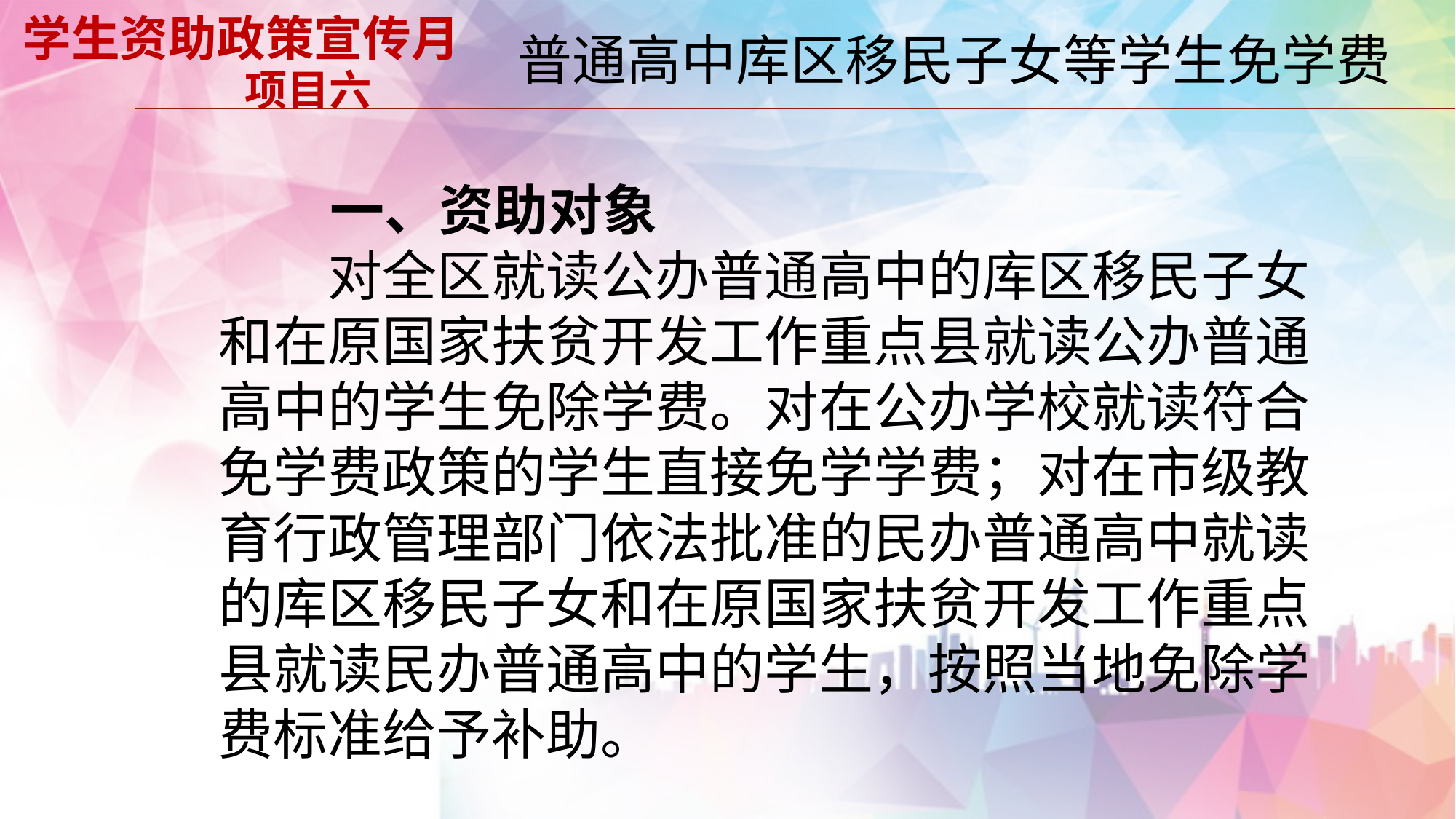

# 学生资助政策宣传月 项目六
   普通高中库区移民子女等学生免学费

        一、资助对象
　　对全区就读公办普通高中的库区移民子女和在原国家扶贫开发工作重点县就读公办普通高中的学生免除学费。对在公办学校就读符合免学费政策的学生直接免学学费；对在市级教育行政管理部门依法批准的民办普通高中就读的库区移民子女和在原国家扶贫开发工作重点县就读民办普通高中的学生，按照当地免除学费标准给予补助。